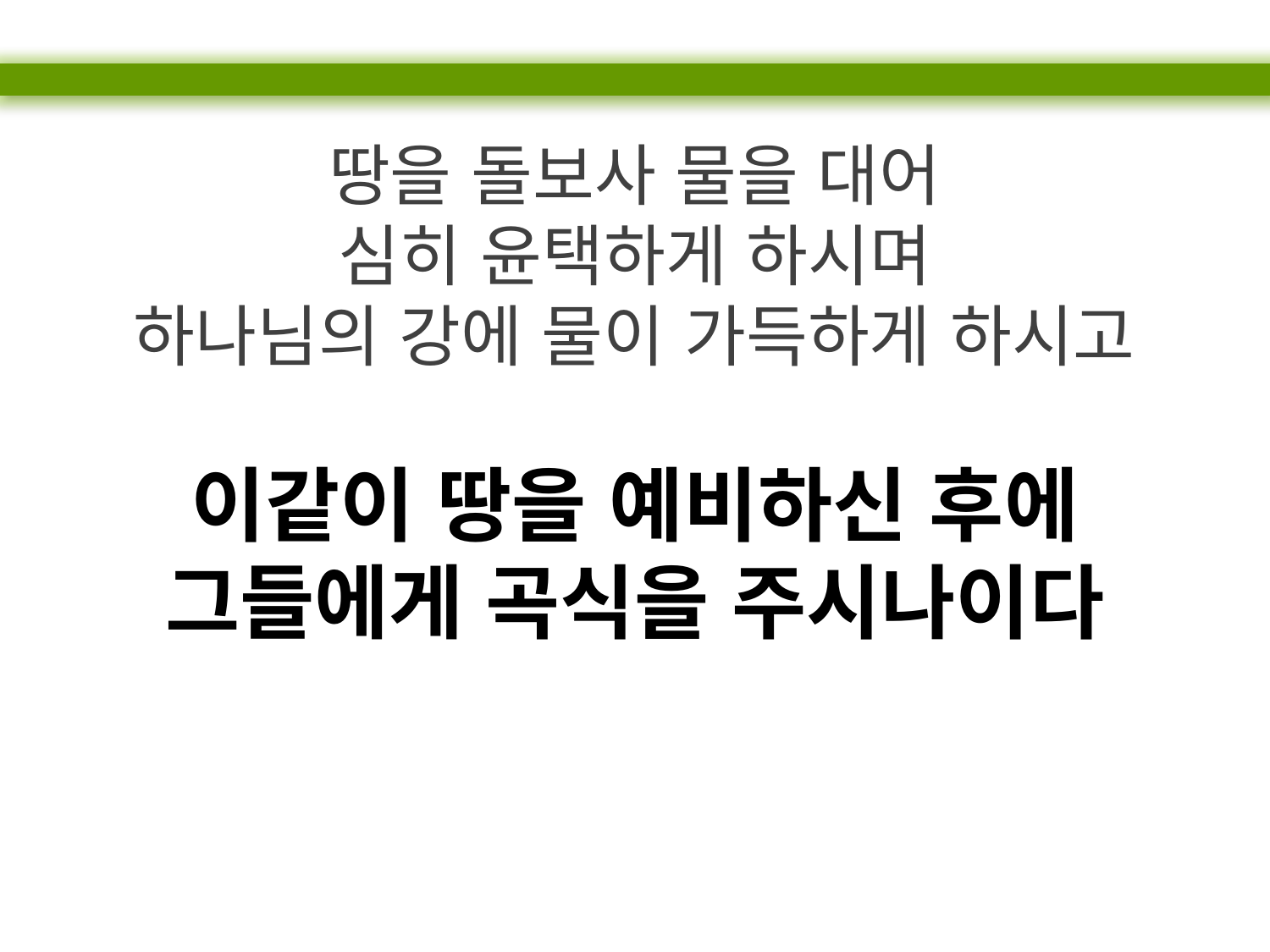

땅을 돌보사 물을 대어
심히 윤택하게 하시며
하나님의 강에 물이 가득하게 하시고
이같이 땅을 예비하신 후에
그들에게 곡식을 주시나이다